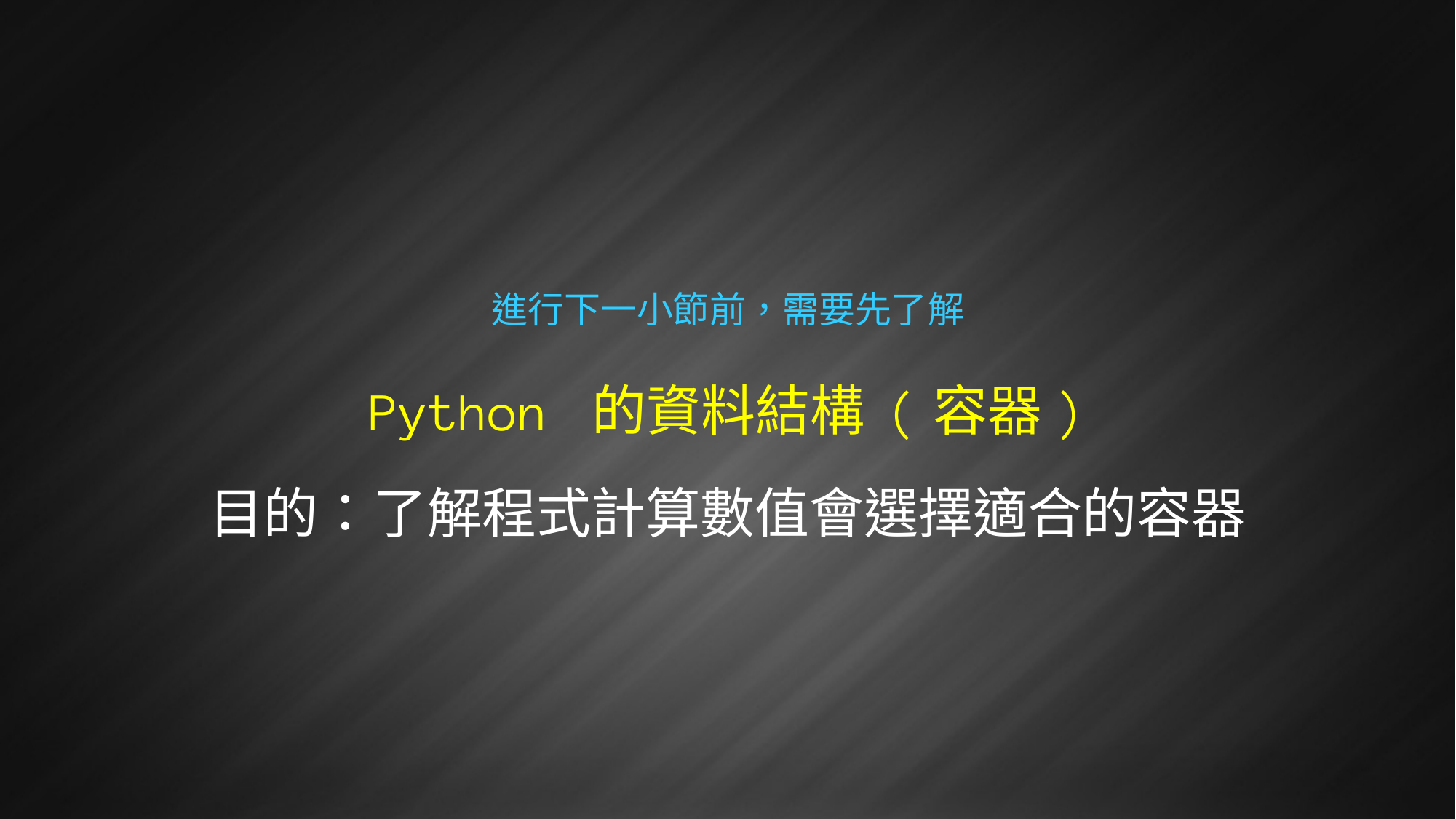

進行下一小節前，需要先了解
Python 的資料結構 (容器)
目的：了解程式計算數值會選擇適合的容器